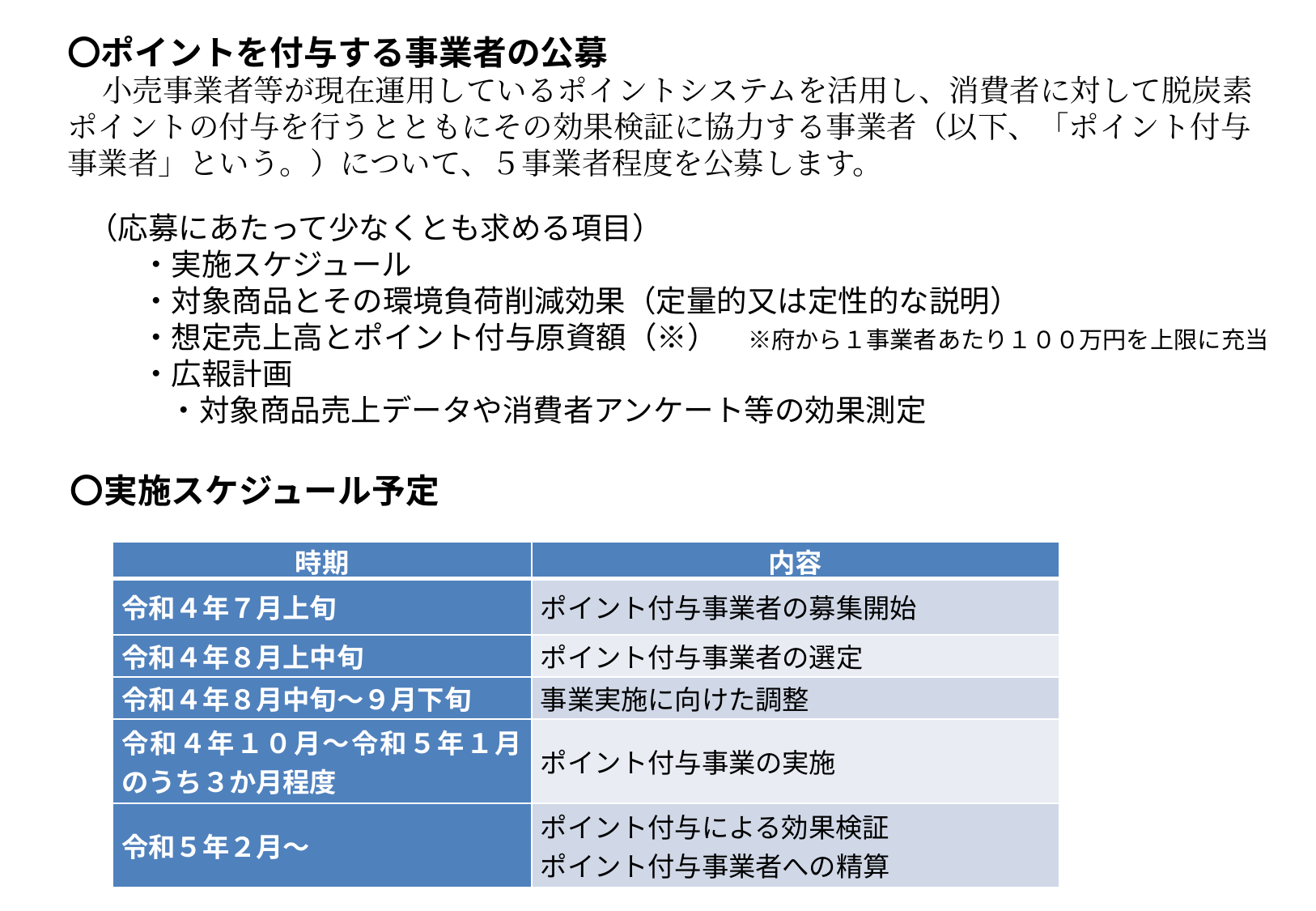

〇ポイントを付与する事業者の公募
 小売事業者等が現在運用しているポイントシステムを活用し、消費者に対して脱炭素ポイントの付与を行うとともにその効果検証に協力する事業者（以下、「ポイント付与事業者」という。）について、５事業者程度を公募します。

（応募にあたって少なくとも求める項目）
・実施スケジュール
・対象商品とその環境負荷削減効果（定量的又は定性的な説明）
・想定売上高とポイント付与原資額（※）　※府から１事業者あたり１００万円を上限に充当
・広報計画
　　   ・対象商品売上データや消費者アンケート等の効果測定
〇実施スケジュール予定
| 時期 | 内容 |
| --- | --- |
| 令和４年７月上旬 | ポイント付与事業者の募集開始 |
| 令和４年８月上中旬 | ポイント付与事業者の選定 |
| 令和４年８月中旬～９月下旬 | 事業実施に向けた調整 |
| 令和４年１０月～令和５年１月のうち３か月程度 | ポイント付与事業の実施 |
| 令和５年２月～ | ポイント付与による効果検証 ポイント付与事業者への精算 |